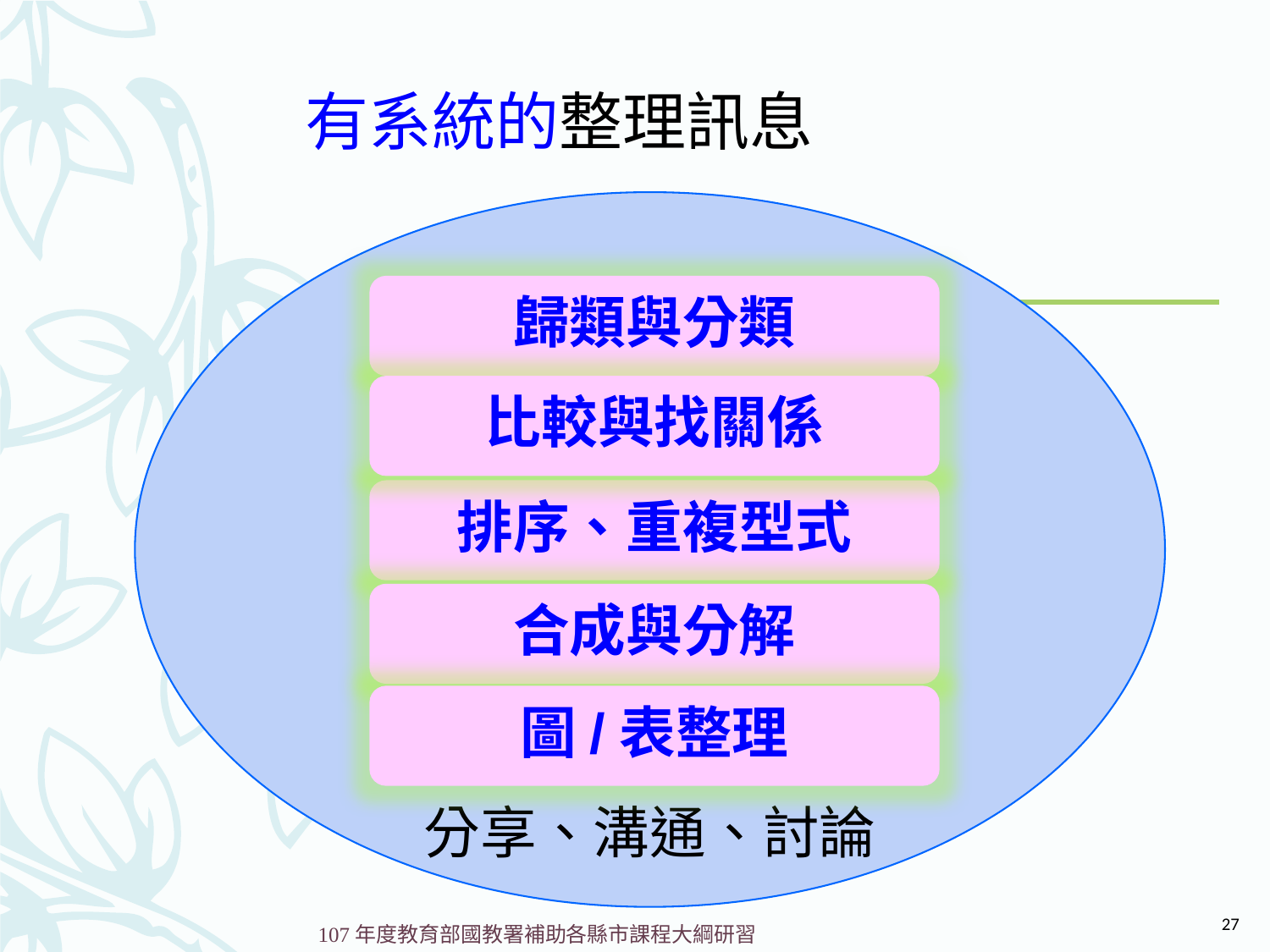

# 有系統的整理訊息

分享、溝通、討論
歸類與分類
比較與找關係
排序、重複型式
合成與分解
圖/表整理
27
107年度教育部國教署補助各縣市課程大綱研習